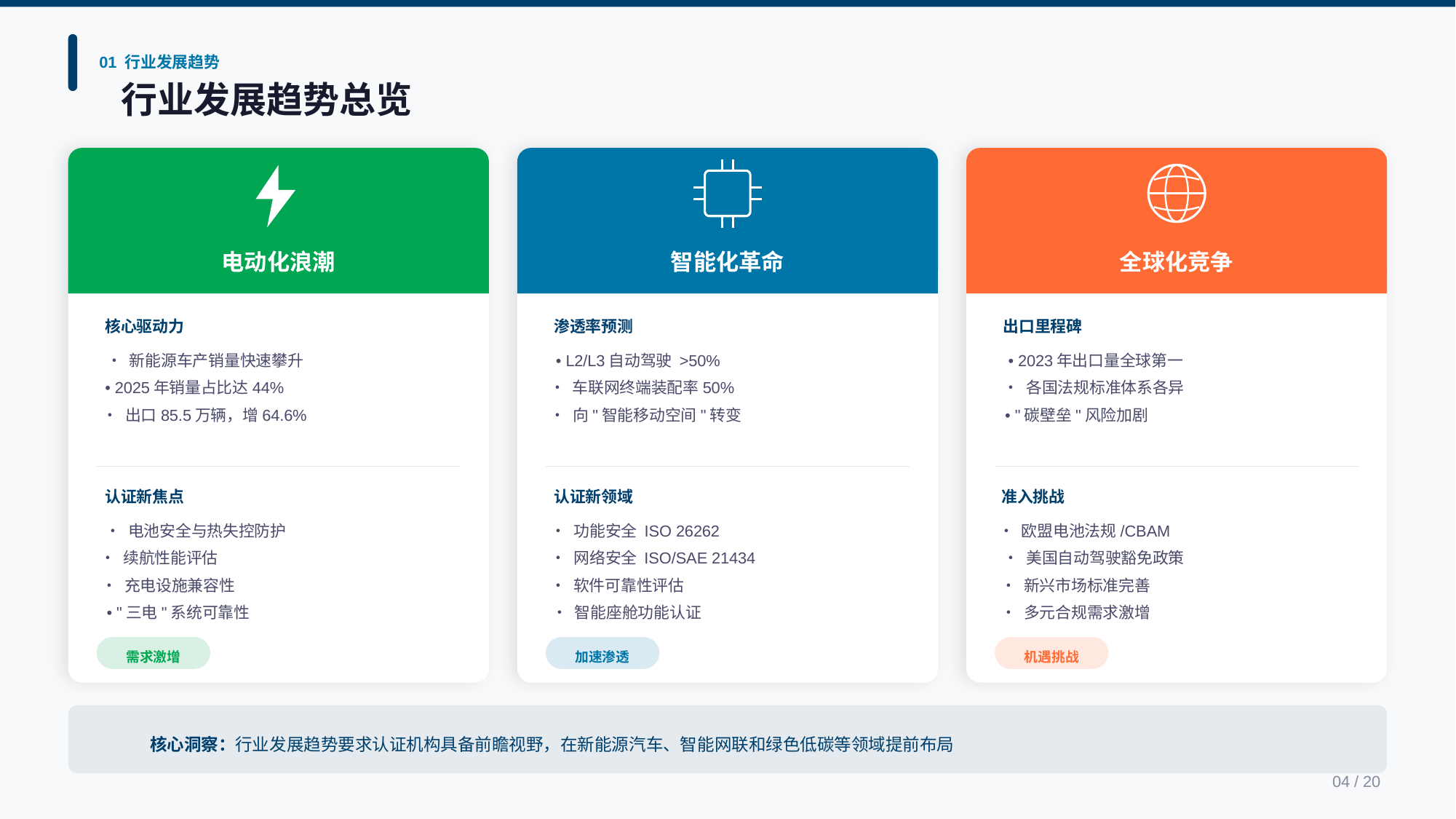

01 行业发展趋势
行业发展趋势总览

电动化浪潮

核心驱动力
• 新能源车产销量快速攀升
• 2025年销量占比达44%
• 出口85.5万辆，增64.6%

认证新焦点
• 电池安全与热失控防护
• 续航性能评估
• 充电设施兼容性
• "三电"系统可靠性

需求激增

智能化革命

渗透率预测
• L2/L3自动驾驶 >50%
• 车联网终端装配率50%
• 向"智能移动空间"转变

认证新领域
• 功能安全 ISO 26262
• 网络安全 ISO/SAE 21434
• 软件可靠性评估
• 智能座舱功能认证

加速渗透

全球化竞争

出口里程碑
• 2023年出口量全球第一
• 各国法规标准体系各异
• "碳壁垒"风险加剧

准入挑战
• 欧盟电池法规/CBAM
• 美国自动驾驶豁免政策
• 新兴市场标准完善
• 多元合规需求激增

机遇挑战

核心洞察：行业发展趋势要求认证机构具备前瞻视野，在新能源汽车、智能网联和绿色低碳等领域提前布局
04 / 20